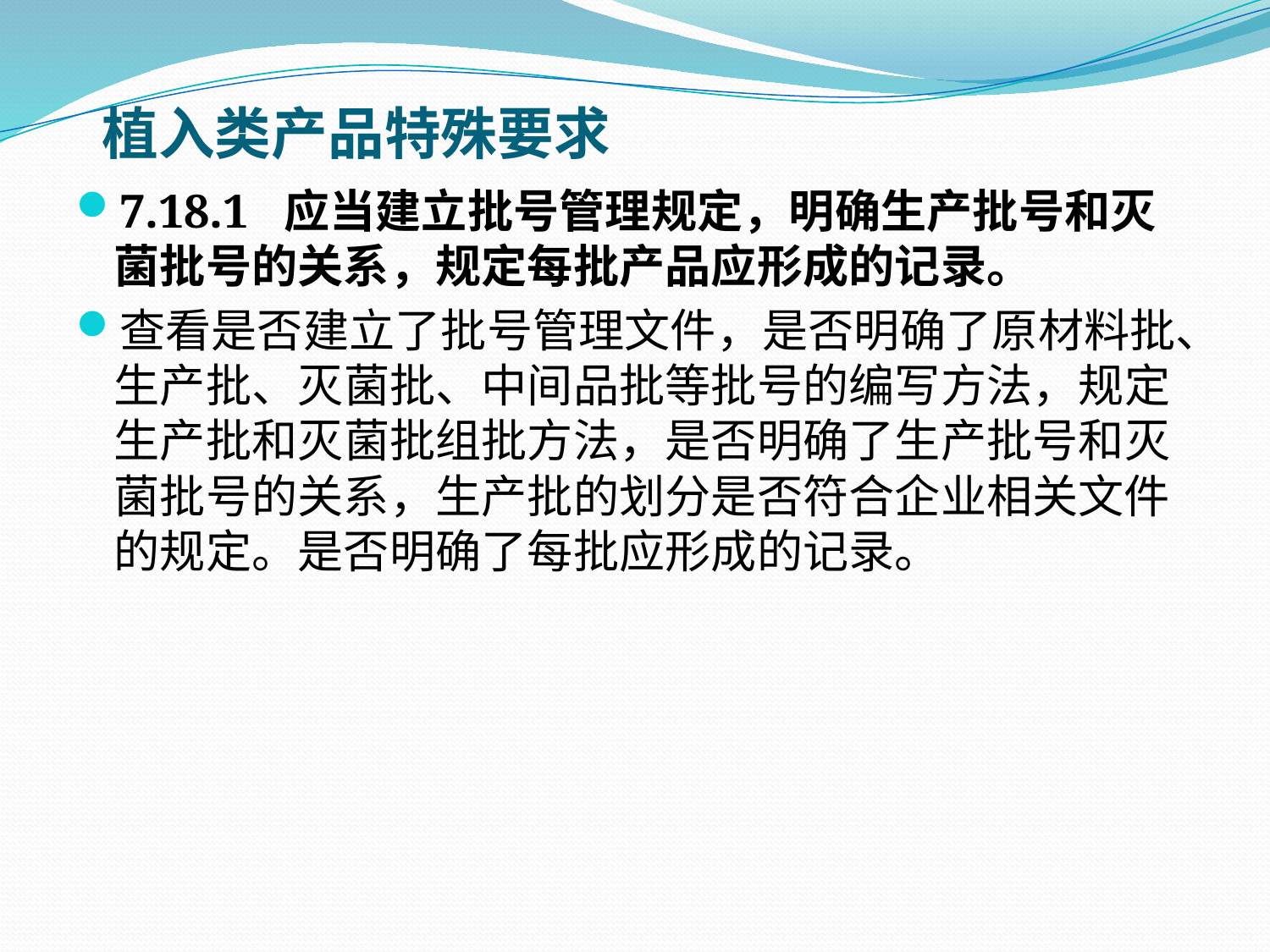

植入类产品特殊要求
7.18.1  应当建立批号管理规定，明确生产批号和灭菌批号的关系，规定每批产品应形成的记录。
查看是否建立了批号管理文件，是否明确了原材料批、生产批、灭菌批、中间品批等批号的编写方法，规定生产批和灭菌批组批方法，是否明确了生产批号和灭菌批号的关系，生产批的划分是否符合企业相关文件的规定。是否明确了每批应形成的记录。